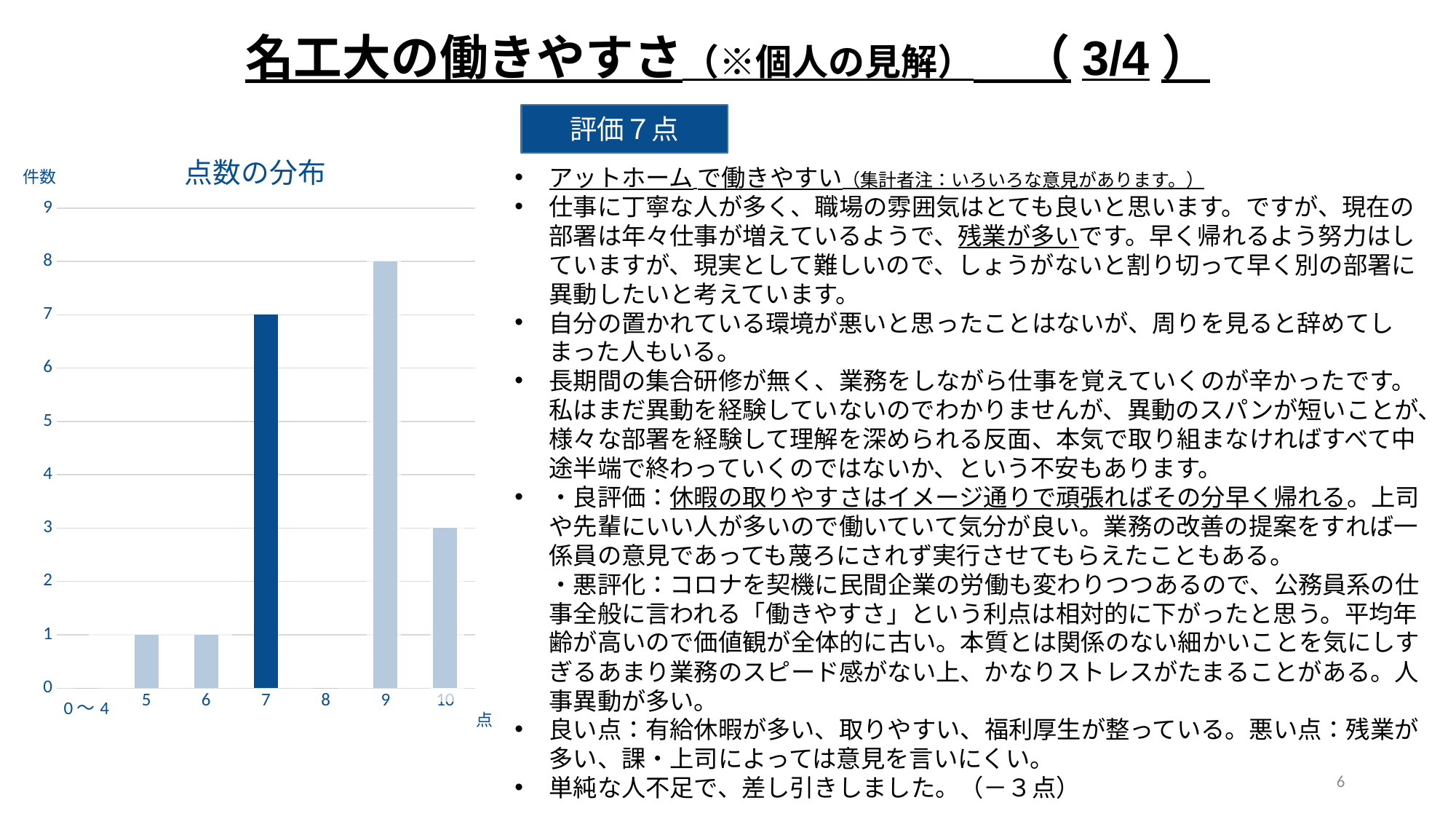

名工大の働きやすさ（※個人の見解）　（3/4）
評価７点

### Chart: 点数の分布

| Category | 列1 |
|---|---|
| 0～4 | 0.0 |
| 5 | 1.0 |
| 6 | 1.0 |
| 7 | 7.0 |
| 8 | 0.0 |
| 9 | 8.0 |
| 10 | 3.0 |
アットホーム で働きやすい（集計者注：いろいろな意見があります。）
仕事に丁寧な人が多く、職場の雰囲気はとても良いと思います。ですが、現在の部署は年々仕事が増えているようで、残業が多いです。早く帰れるよう努力はしていますが、現実として難しいので、しょうがないと割り切って早く別の部署に異動したいと考えています。
自分の置かれている環境が悪いと思ったことはないが、周りを見ると辞めてしまった人もいる。
長期間の集合研修が無く、業務をしながら仕事を覚えていくのが辛かったです。私はまだ異動を経験していないのでわかりませんが、異動のスパンが短いことが、様々な部署を経験して理解を深められる反面、本気で取り組まなければすべて中途半端で終わっていくのではないか、という不安もあります。
・良評価：休暇の取りやすさはイメージ通りで頑張ればその分早く帰れる。上司や先輩にいい人が多いので働いていて気分が良い。業務の改善の提案をすれば一係員の意見であっても蔑ろにされず実行させてもらえたこともある。
・悪評化：コロナを契機に民間企業の労働も変わりつつあるので、公務員系の仕事全般に言われる「働きやすさ」という利点は相対的に下がったと思う。平均年齢が高いので価値観が全体的に古い。本質とは関係のない細かいことを気にしすぎるあまり業務のスピード感がない上、かなりストレスがたまることがある。人事異動が多い。
良い点：有給休暇が多い、取りやすい、福利厚生が整っている。悪い点：残業が多い、課・上司によっては意見を言いにくい。
単純な人不足で、差し引きしました。（－３点）

件数

点
6